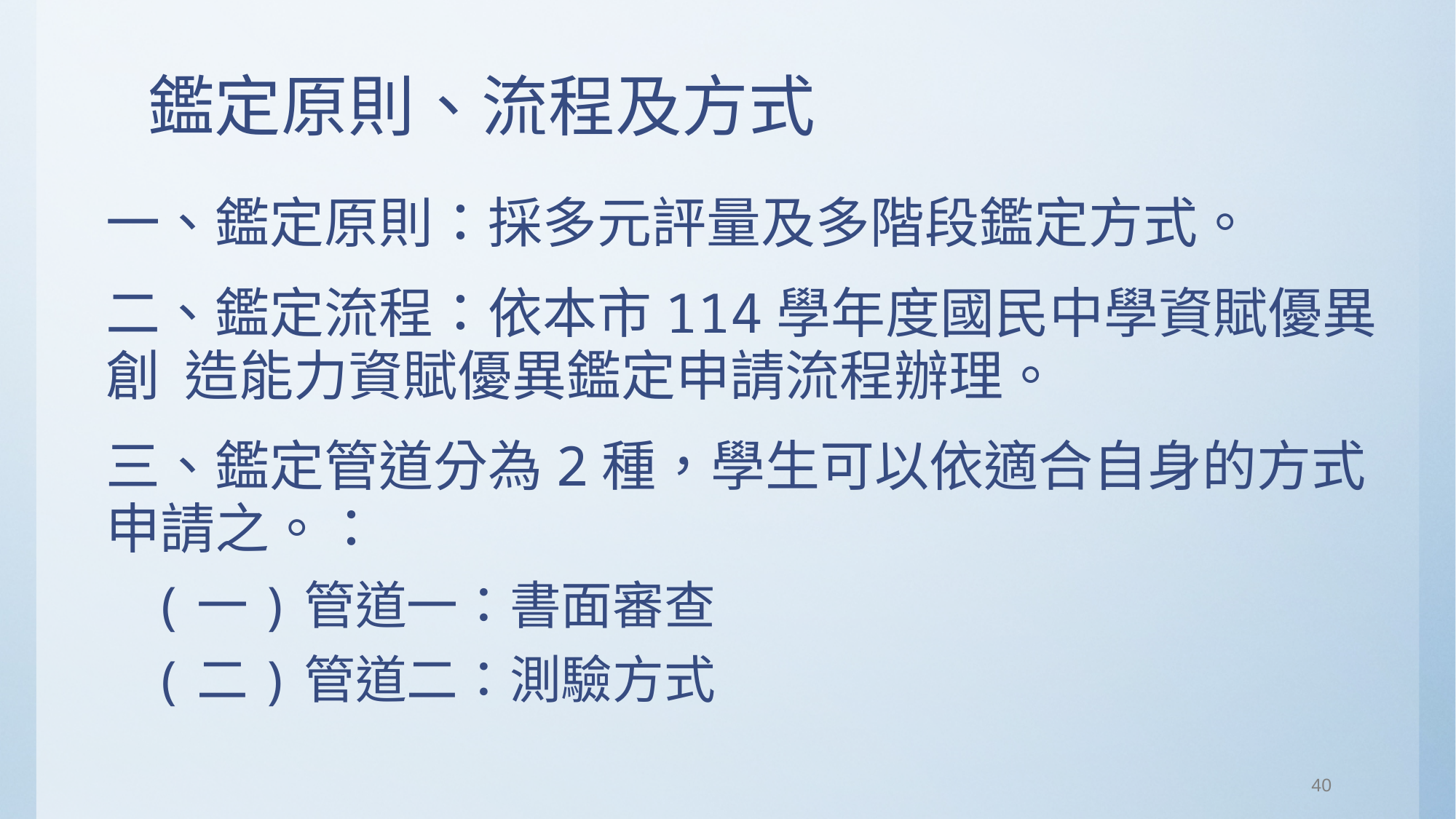

# 鑑定原則、流程及方式
一、鑑定原則：採多元評量及多階段鑑定方式。
二、鑑定流程：依本市114學年度國民中學資賦優異創  造能力資賦優異鑑定申請流程辦理。
三、鑑定管道分為2種，學生可以依適合自身的方式申請之。：
(一)管道一：書面審查
(二)管道二：測驗方式
40